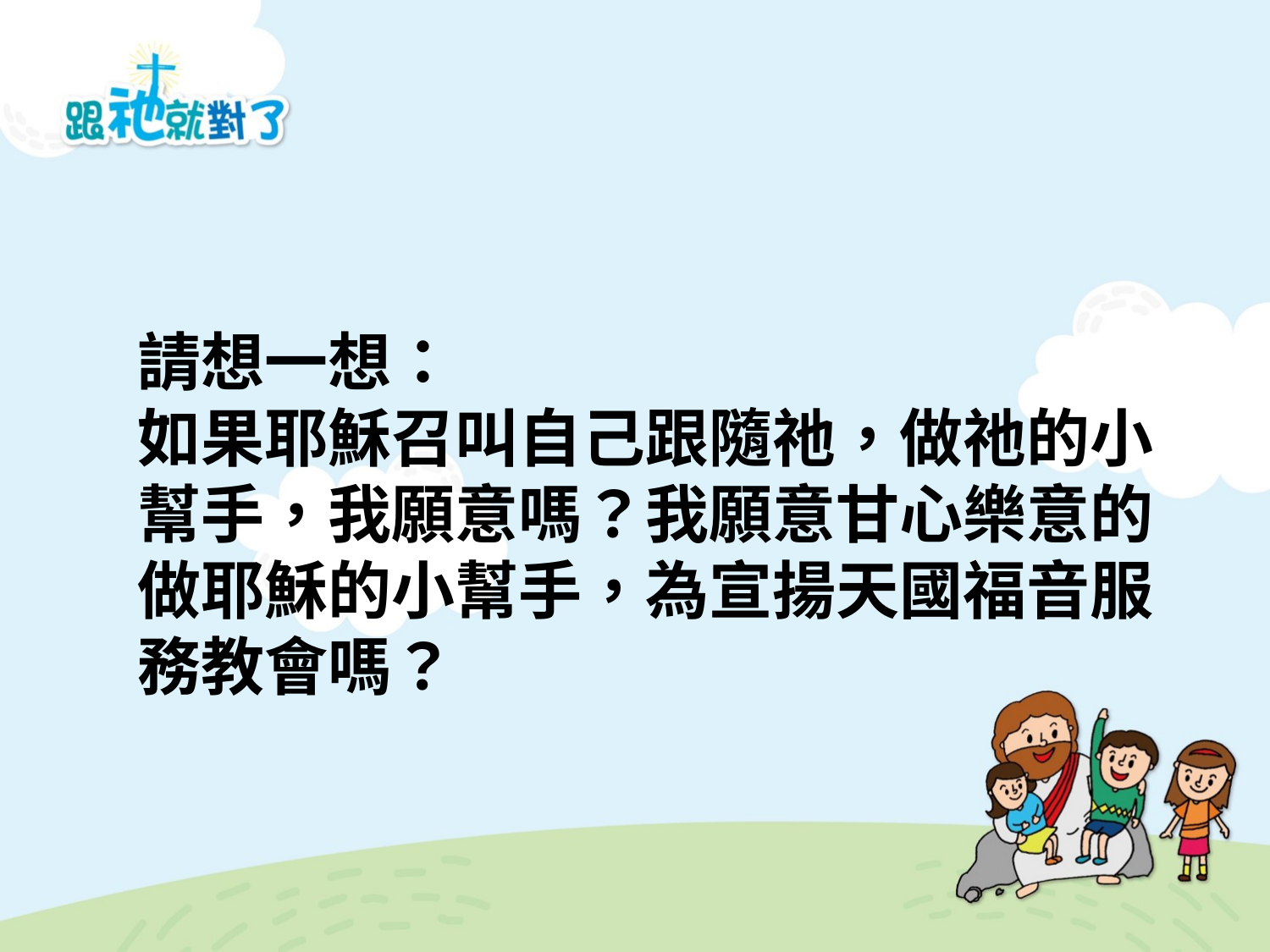

請想一想：
如果耶穌召叫自己跟隨祂，做祂的小幫手，我願意嗎？我願意甘心樂意的做耶穌的小幫手，為宣揚天國福音服務教會嗎？